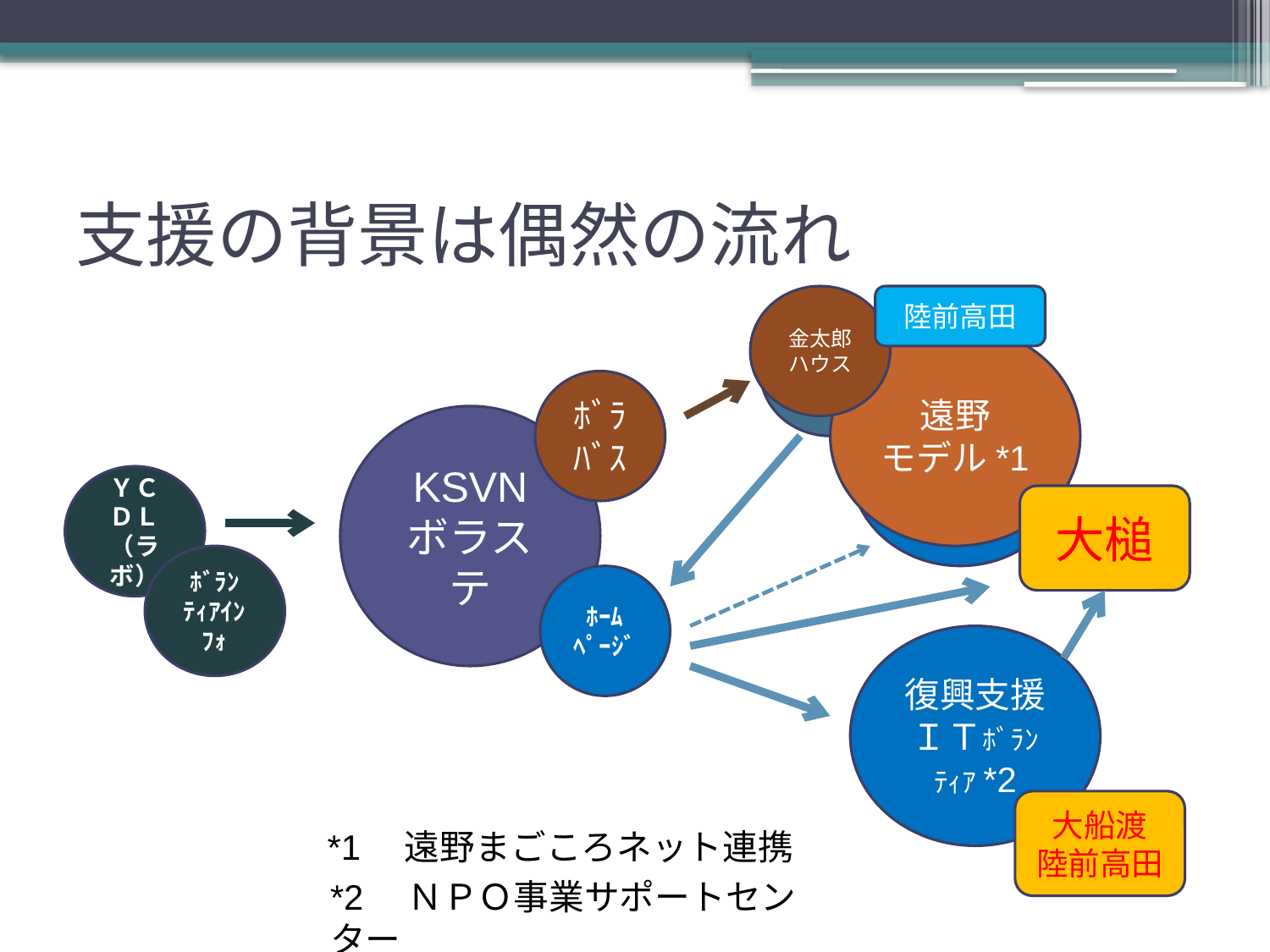

# 支援の背景は偶然の流れ
金太郎
ハウス
陸前高田
金太郎
ハウス
遠野
モデル*1
遠野
まごころネット
ﾎﾞﾗﾊﾞｽ
KSVN
ボラステ
ＹＣＤＬ
（ラボ）
大槌
ﾎﾞﾗﾝﾃｨｱｲﾝﾌｫ
ﾎｰﾑﾍﾟｰｼﾞ
復興支援
ＩＴﾎﾞﾗﾝﾃｨｱ*2
大船渡
陸前高田
*1　遠野まごころネット連携
*2　ＮＰＯ事業サポートセンター